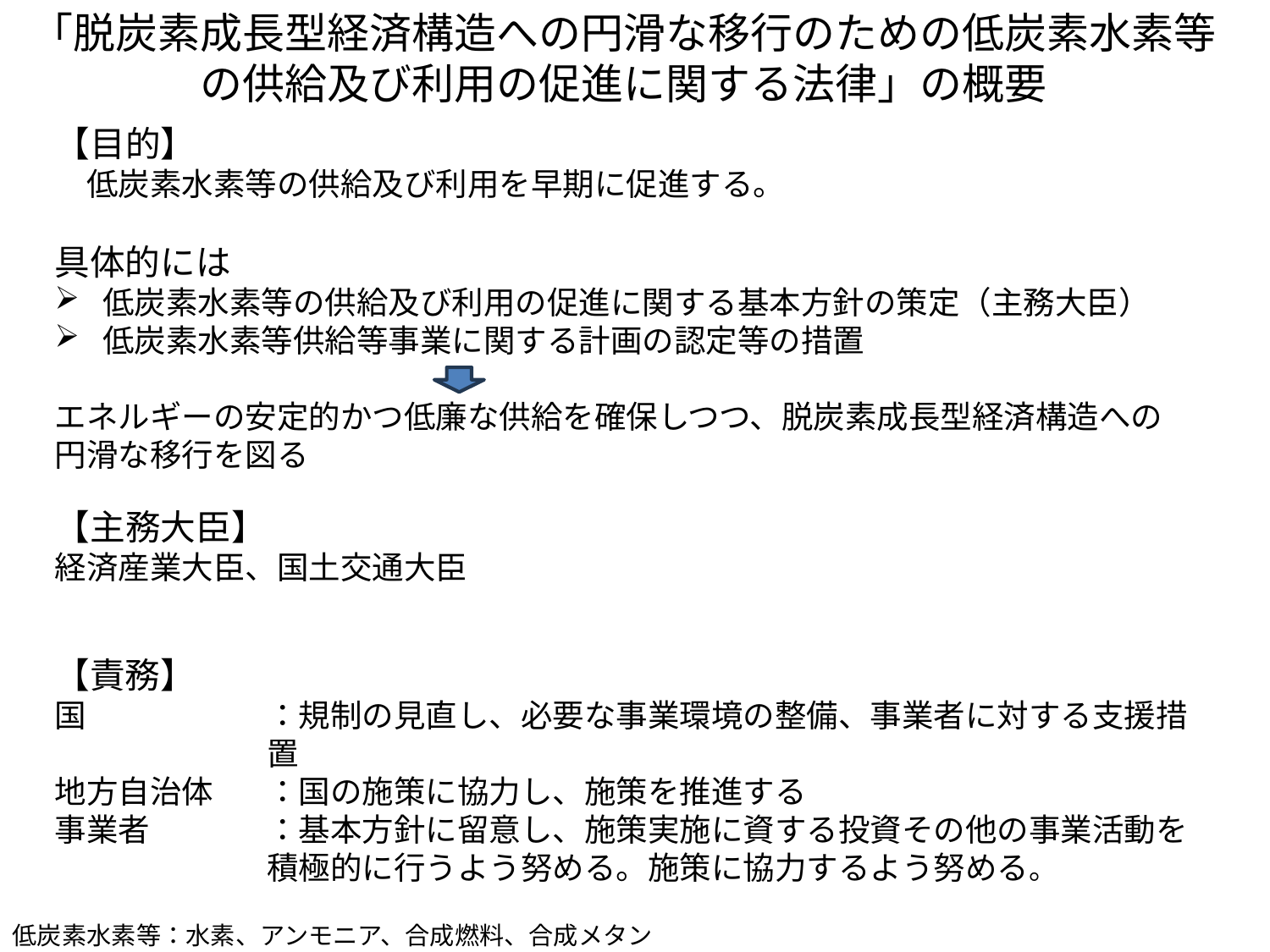

「脱炭素成長型経済構造への円滑な移行のための低炭素水素等の供給及び利用の促進に関する法律」の概要
【目的】
　低炭素水素等の供給及び利用を早期に促進する。

具体的には
低炭素水素等の供給及び利用の促進に関する基本方針の策定（主務大臣）
低炭素水素等供給等事業に関する計画の認定等の措置

エネルギーの安定的かつ低廉な供給を確保しつつ、脱炭素成長型経済構造への円滑な移行を図る

【主務大臣】
経済産業大臣、国土交通大臣

【責務】
国	：規制の見直し、必要な事業環境の整備、事業者に対する支援措置
地方自治体	：国の施策に協力し、施策を推進する
事業者	：基本方針に留意し、施策実施に資する投資その他の事業活動を積極的に行うよう努める。施策に協力するよう努める。
低炭素水素等：水素、アンモニア、合成燃料、合成メタン